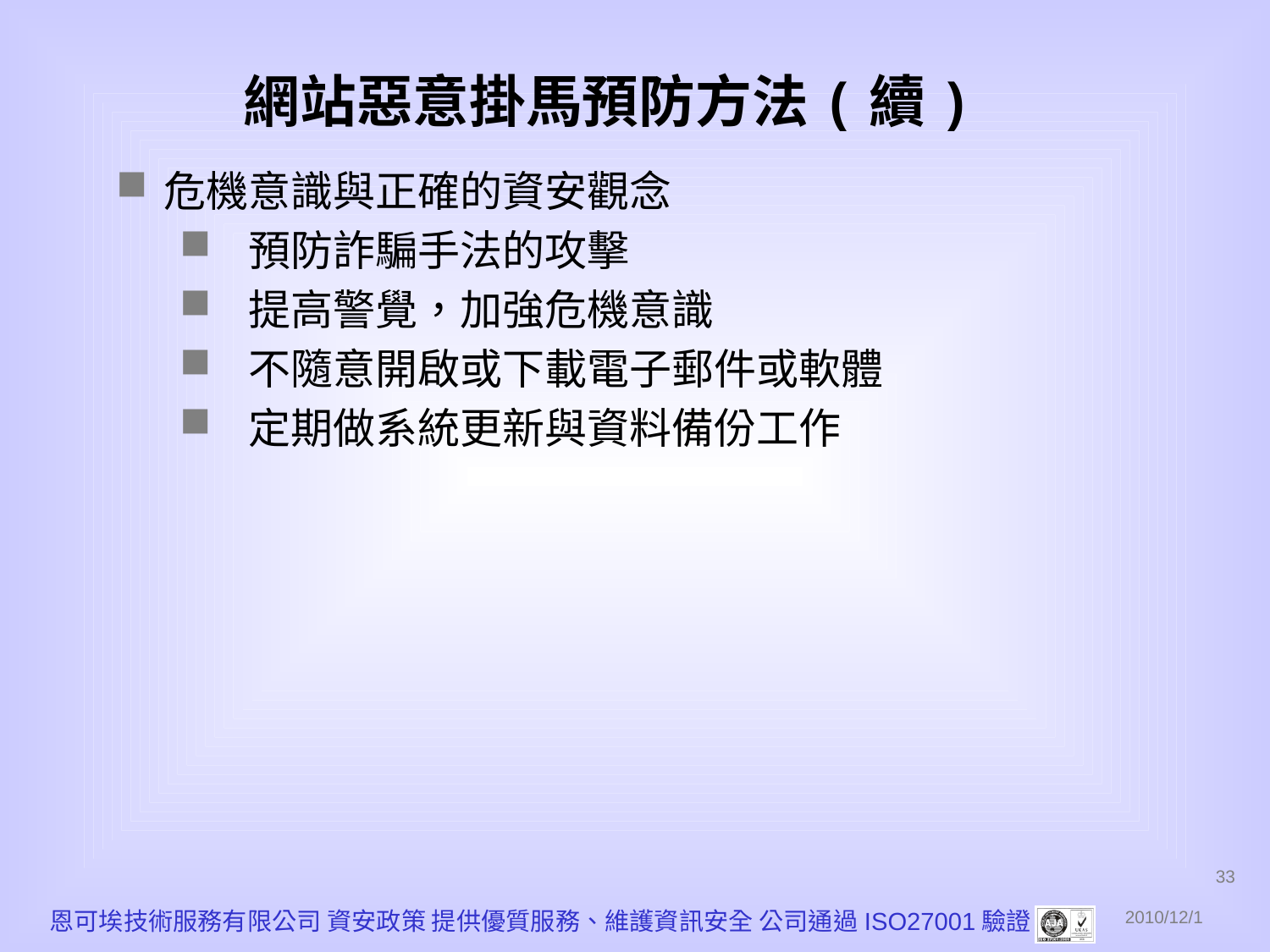

# 網站惡意掛馬預防方法(續)
危機意識與正確的資安觀念
  預防詐騙手法的攻擊
  提高警覺，加強危機意識
  不隨意開啟或下載電子郵件或軟體
  定期做系統更新與資料備份工作
33
恩可埃技術服務有限公司 資安政策 提供優質服務、維護資訊安全 公司通過ISO27001驗證
2010/12/1